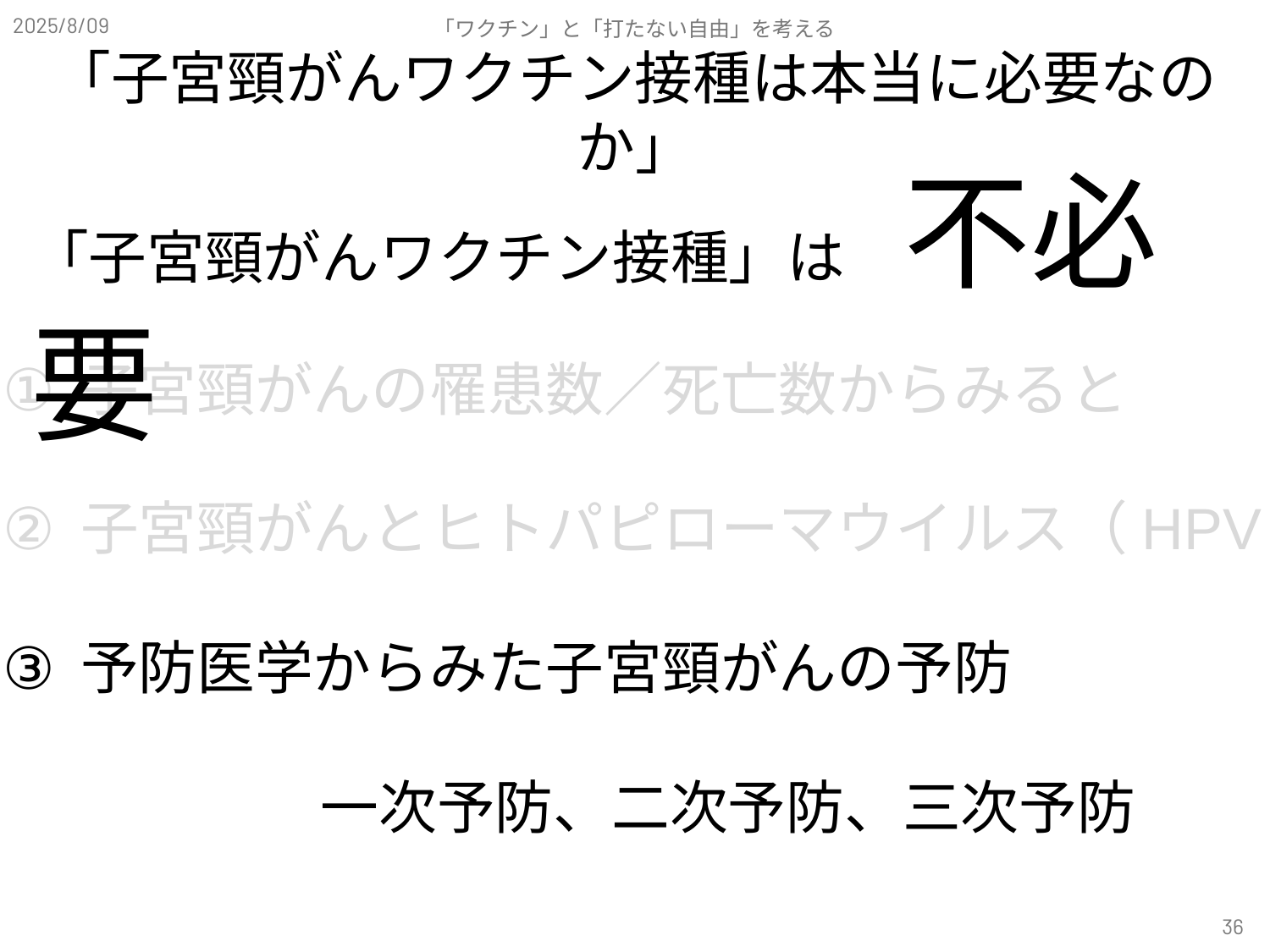

2025/8/09
「ワクチン」と「打たない自由」を考える
「子宮頸がんワクチン接種は本当に必要なのか」
「子宮頸がんワクチン接種」は　不必要
子宮頸がんの罹患数／死亡数からみると
子宮頸がんとヒトパピローマウイルス（HPV）
予防医学からみた子宮頸がんの予防
		一次予防、二次予防、三次予防
36